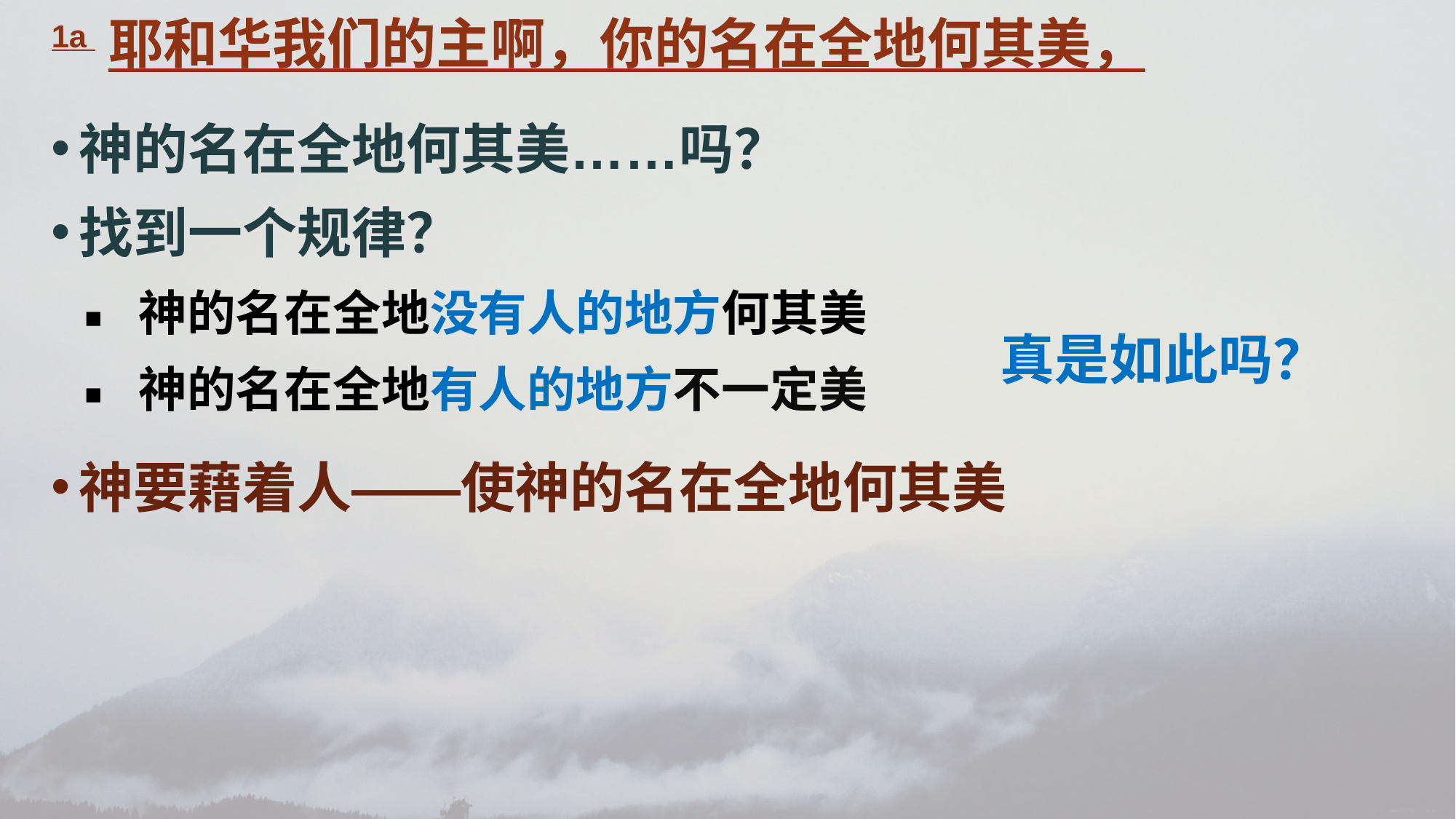

1a 耶和华我们的主啊，你的名在全地何其美，
神的名在全地何其美……吗？
找到一个规律？
神的名在全地没有人的地方何其美
神的名在全地有人的地方不一定美
神要藉着人——使神的名在全地何其美

真是如此吗？